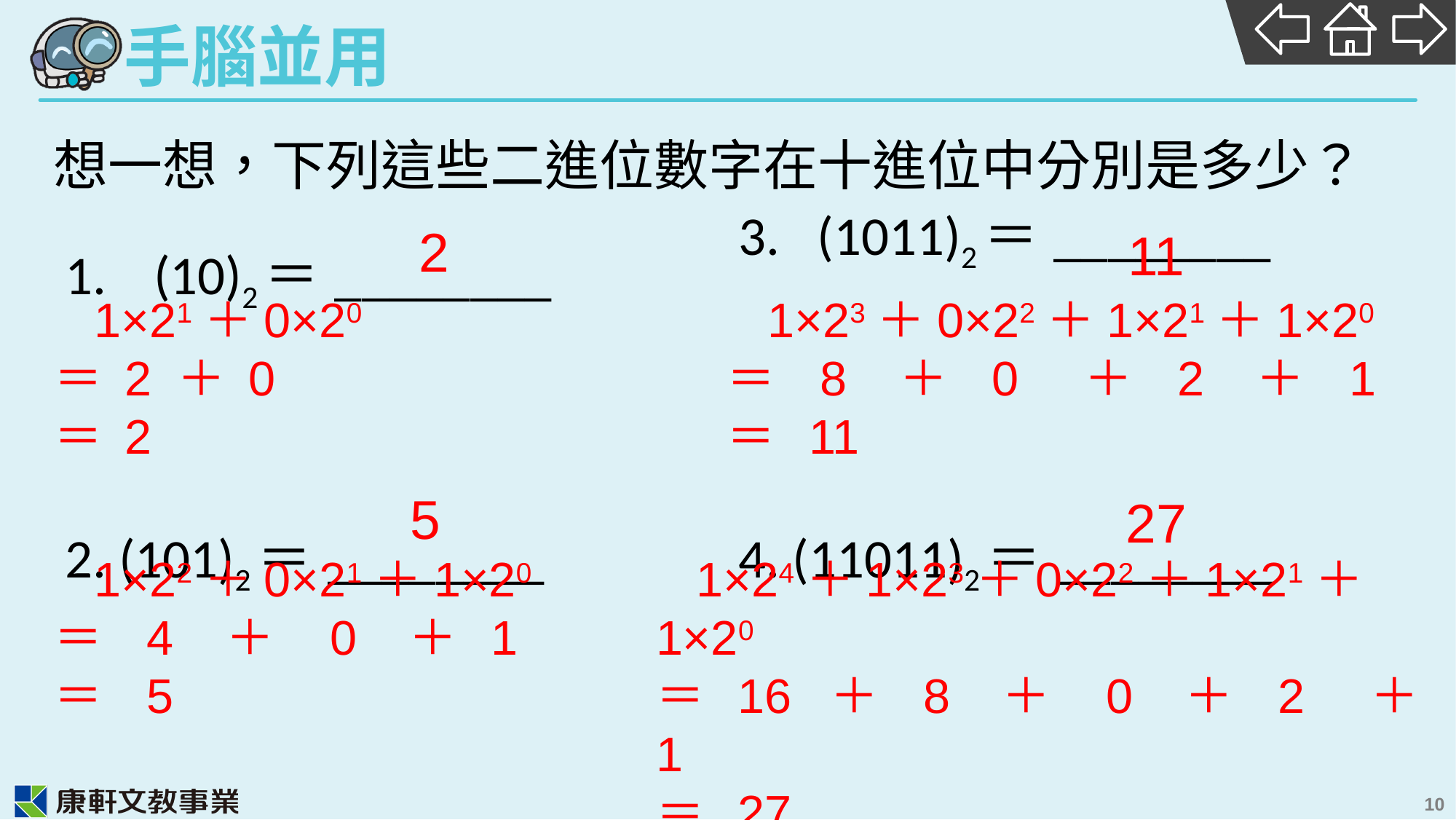

想一想，下列這些二進位數字在十進位中分別是多少？
| (10)2＝\_\_\_\_\_\_\_\_ | 3. (1011)2＝\_\_\_\_\_\_\_\_ |
| --- | --- |
|  |  |
| 2. (101)2＝\_\_\_\_\_\_\_\_ | 4. (11011)2＝\_\_\_\_\_\_\_\_ |
|  |  |
2
11
   1×21＋0×20
＝ 2 ＋ 0
＝ 2

   1×23＋0×22＋1×21＋1×20
＝   8   ＋   0    ＋   2   ＋   1
＝  11

5
27
   1×22＋0×21＋1×20
＝   4   ＋    0   ＋  1
＝   5

   1×24＋1×23＋0×22＋1×21＋1×20
＝  16  ＋   8   ＋    0   ＋   2    ＋   1
＝  27

10